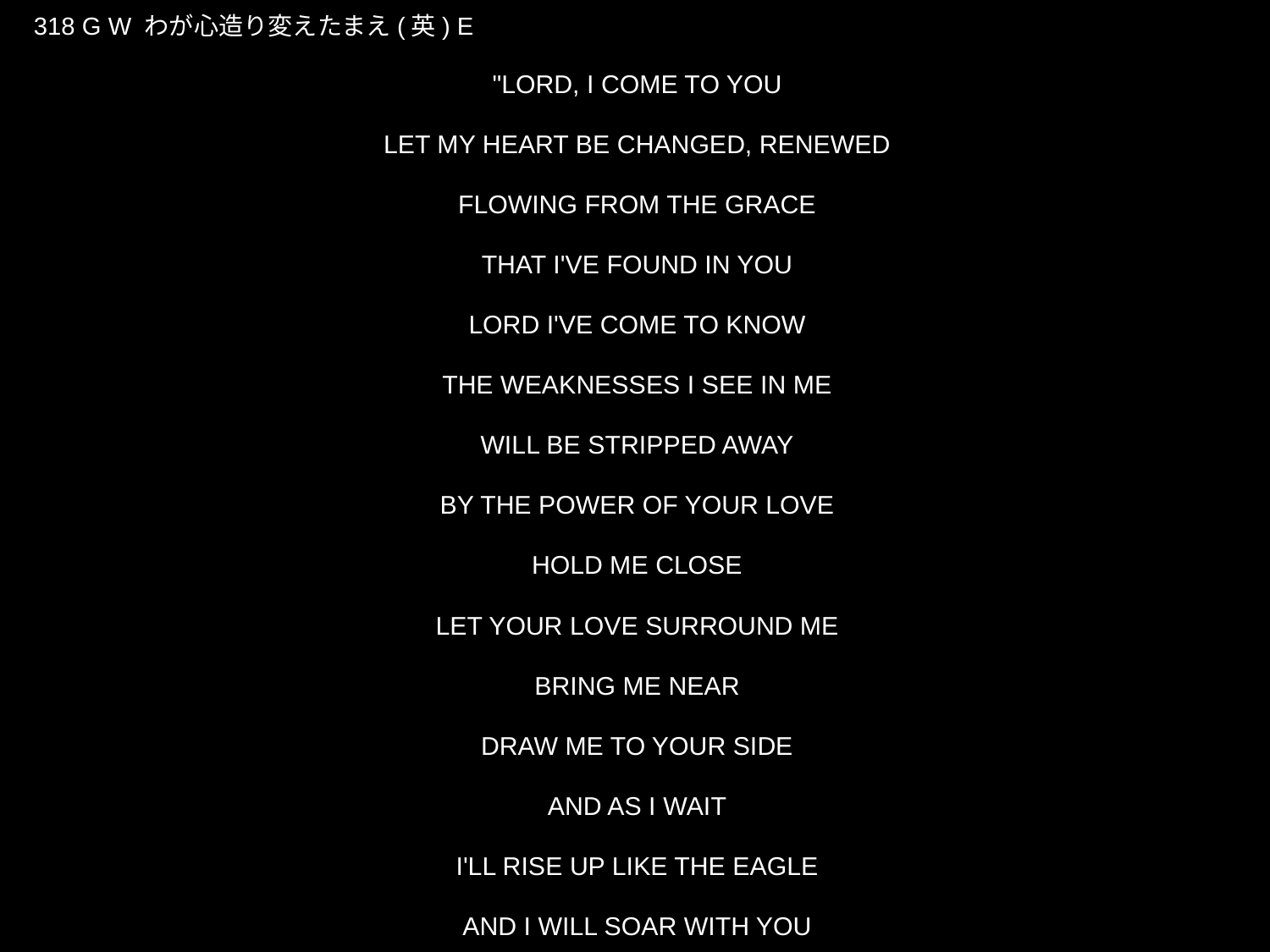

わがこころつくりかえたまえ
★W
318 G W わが心造り変えたまえ(英) E
"LORD, I COME TO YOU
LET MY HEART BE CHANGED, RENEWED
FLOWING FROM THE GRACE
THAT I'VE FOUND IN YOU
LORD I'VE COME TO KNOW
THE WEAKNESSES I SEE IN ME
WILL BE STRIPPED AWAY
BY THE POWER OF YOUR LOVE
HOLD ME CLOSE
LET YOUR LOVE SURROUND ME
BRING ME NEAR
DRAW ME TO YOUR SIDE
AND AS I WAIT
I'LL RISE UP LIKE THE EAGLE
AND I WILL SOAR WITH YOU
YOUR SPIRIT LEADS ME ON
IN THE POWER OF YOUR LOVE."
★５